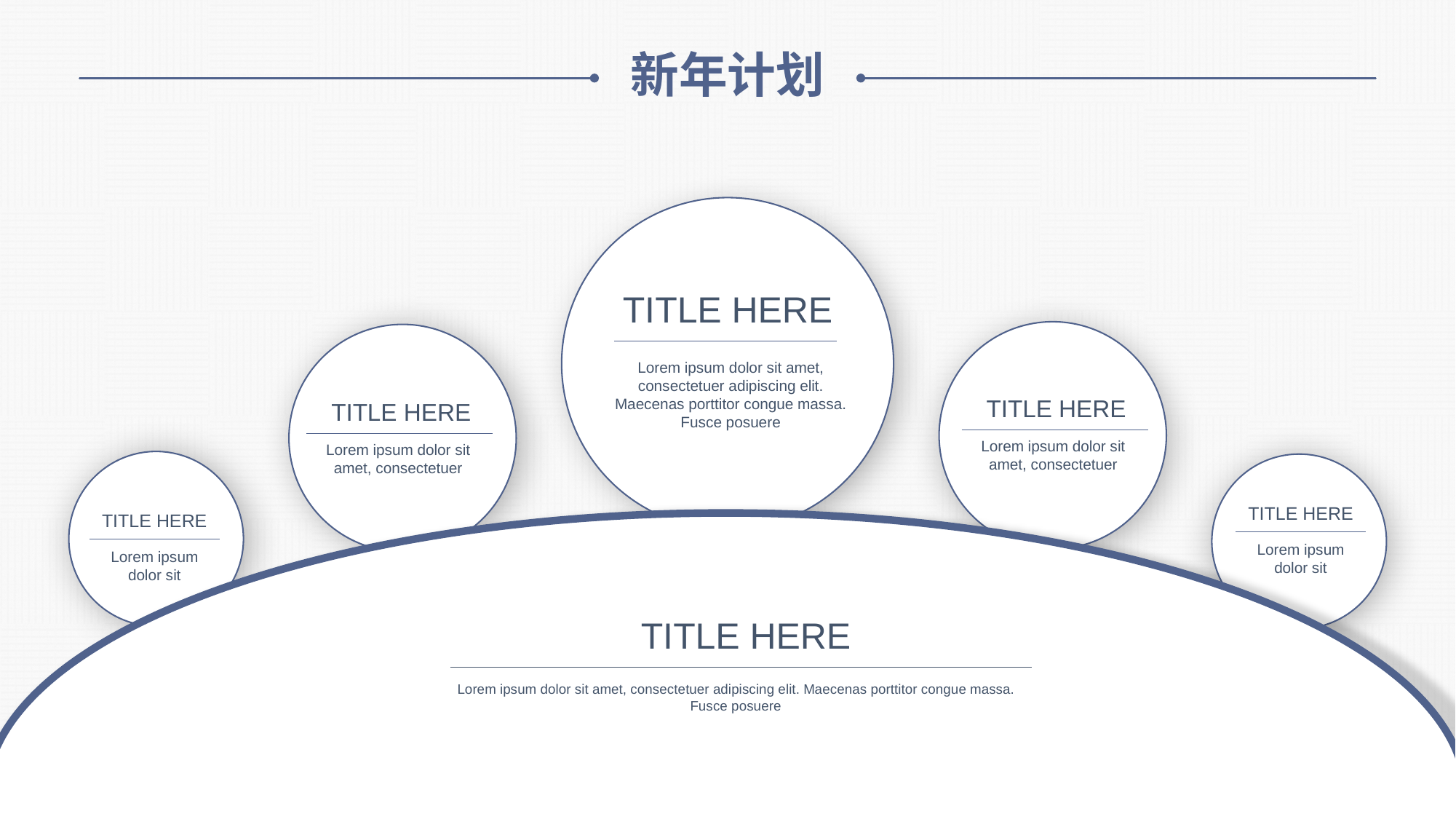

新年计划

TITLE HERE

Lorem ipsum dolor sit amet, consectetuer adipiscing elit. Maecenas porttitor congue massa. Fusce posuere
TITLE HERE
TITLE HERE
Lorem ipsum dolor sit amet, consectetuer
Lorem ipsum dolor sit amet, consectetuer

TITLE HERE
TITLE HERE

Lorem ipsum dolor sit
Lorem ipsum dolor sit
TITLE HERE
Lorem ipsum dolor sit amet, consectetuer adipiscing elit. Maecenas porttitor congue massa. Fusce posuere
TITLE HERE
Lorem ipsum dolor sit amet, consectetuer adipiscing elit. Maecenas porttitor congue massa. Fusce posuere